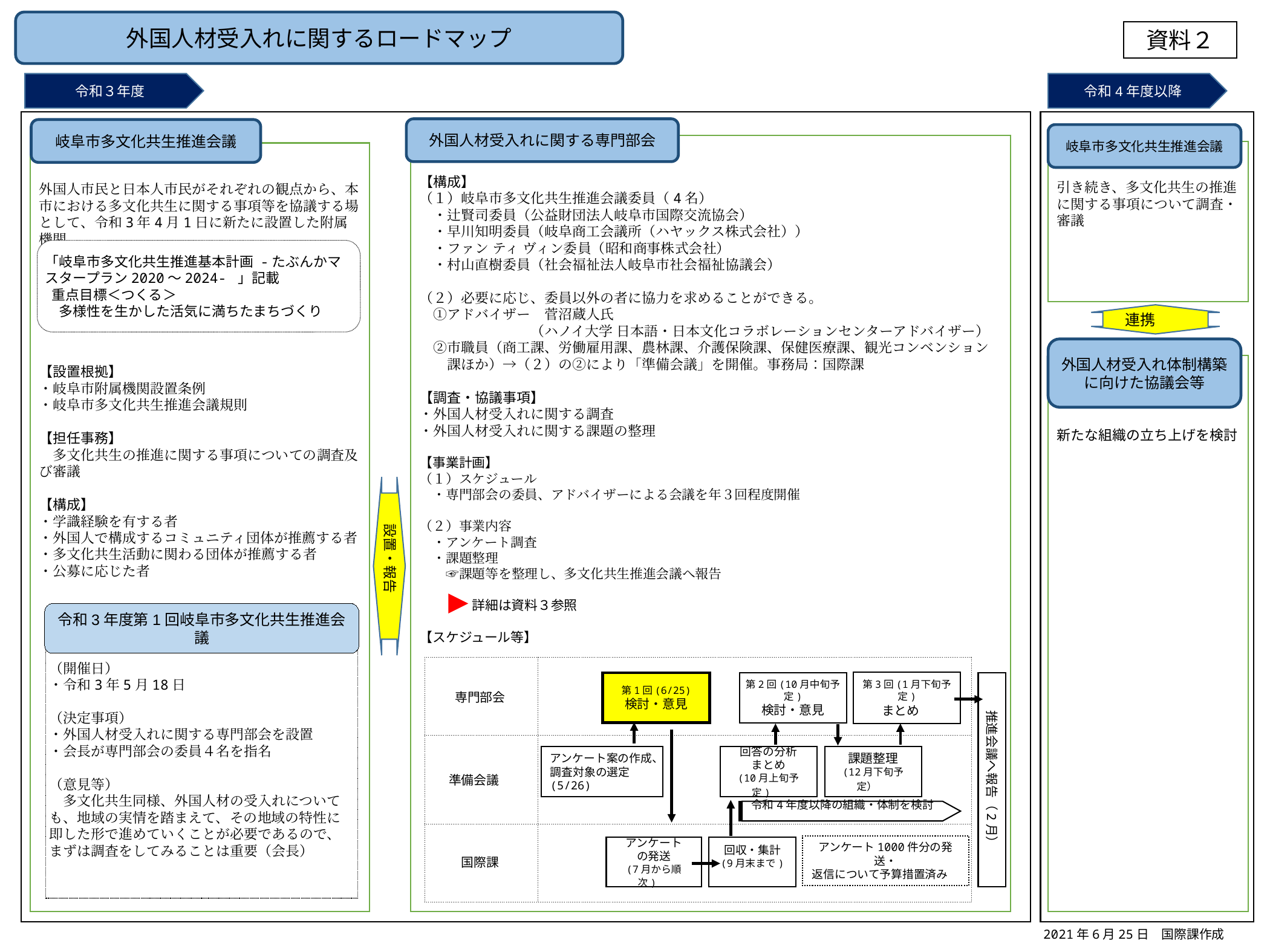

外国人材受入れに関するロードマップ
資料２
令和３年度
令和4年度以降

外国人材受入れに関する専門部会
岐阜市多文化共生推進会議
岐阜市多文化共生推進会議

【構成】
（１）岐阜市多文化共生推進会議委員（4名）
　・辻賢司委員（公益財団法人岐阜市国際交流協会）
　・早川知明委員（岐阜商工会議所（ハヤックス株式会社））
　・ファン ティ ヴィン委員（昭和商事株式会社）
　・村山直樹委員（社会福祉法人岐阜市社会福祉協議会）

（２）必要に応じ、委員以外の者に協力を求めることができる。
　①アドバイザー　菅沼蔵人氏
　　　　　　　　（ハノイ大学 日本語・日本文化コラボレーションセンターアドバイザー）
　②市職員（商工課、労働雇用課、農林課、介護保険課、保健医療課、観光コンベンション
　　課ほか）→（２）の②により「準備会議」を開催。事務局：国際課

【調査・協議事項】
・外国人材受入れに関する調査
・外国人材受入れに関する課題の整理

【事業計画】
（１）スケジュール
　・専門部会の委員、アドバイザーによる会議を年３回程度開催

（２）事業内容
　・アンケート調査
　・課題整理
　　☞課題等を整理し、多文化共生推進会議へ報告

　　　　詳細は資料３参照

【スケジュール等】

引き続き、多文化共生の推進に関する事項について調査・審議

外国人市民と日本人市民がそれぞれの観点から、本市における多文化共生に関する事項等を協議する場として、令和3年4月1日に新たに設置した附属機関

【設置根拠】
・岐阜市附属機関設置条例
・岐阜市多文化共生推進会議規則

【担任事務】
　多文化共生の推進に関する事項についての調査及び審議

【構成】
・学識経験を有する者
・外国人で構成するコミュニティ団体が推薦する者
・多文化共生活動に関わる団体が推薦する者
・公募に応じた者

「岐阜市多文化共生推進基本計画 -たぶんかマスタープラン2020～2024- 」記載
 重点目標＜つくる＞
　多様性を生かした活気に満ちたまちづくり
連携

外国人材受入れ体制構築に向けた協議会等

新たな組織の立ち上げを検討

設置・報告

令和3年度第1回岐阜市多文化共生推進会議

（開催日）
・令和3年5月18日

（決定事項）
・外国人材受入れに関する専門部会を設置
・会長が専門部会の委員４名を指名

（意見等）
　多文化共生同様、外国人材の受入れについても、地域の実情を踏まえて、その地域の特性に即した形で進めていくことが必要であるので、まずは調査をしてみることは重要（会長）
|  |  |
| --- | --- |
|  |  |
|  |  |
専門部会
第3回(1月下旬予定)
まとめ
推進会議へ報告（2月）
第1回(6/25)
検討・意見
第2回(10月中旬予定)
検討・意見
アンケート案の作成、
調査対象の選定(5/26)
回答の分析
まとめ
(10月上旬予定)
課題整理
(12月下旬予定）
準備会議
令和4年度以降の組織・体制を検討
アンケート1000件分の発送・
返信について予算措置済み
国際課
アンケート
の発送
(7月から順次)
回収・集計
(9月末まで)
2021年6月25日　国際課作成